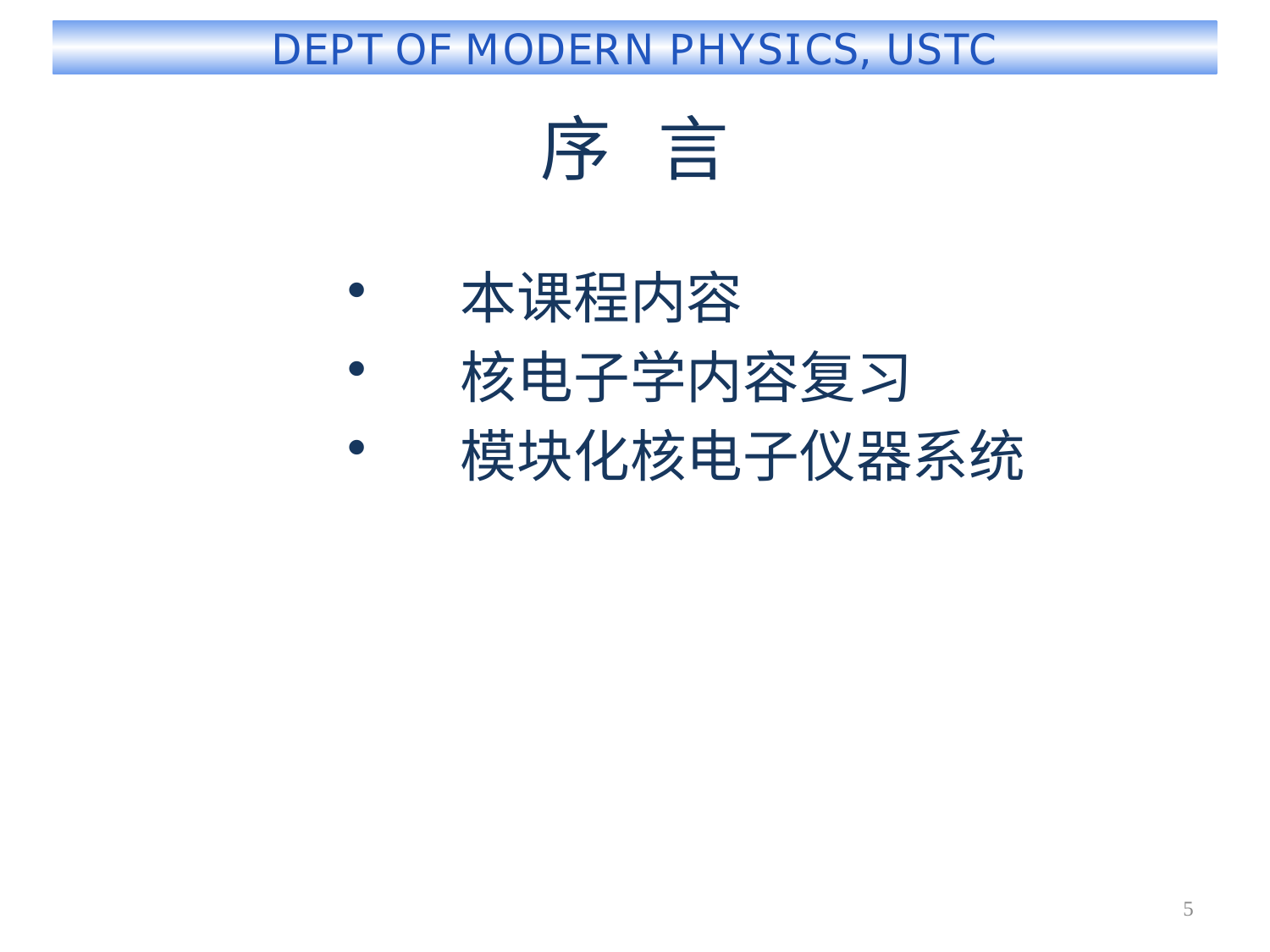

# 序   言
本课程内容
核电子学内容复习
模块化核电子仪器系统

5